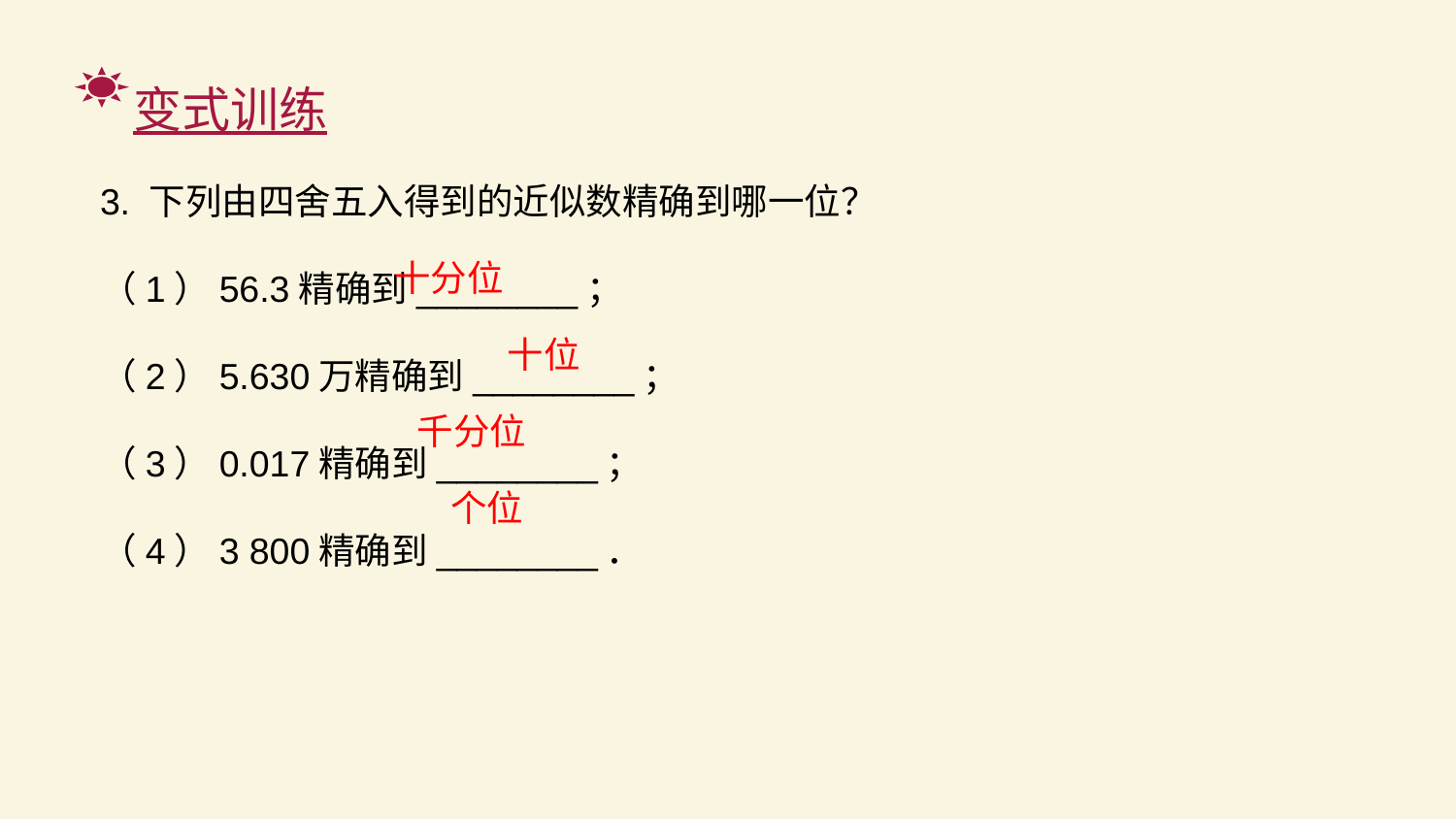

变式训练

3. 下列由四舍五入得到的近似数精确到哪一位？
（1）56.3精确到________；
（2）5.630万精确到________；
（3）0.017精确到________；
（4）3 800精确到________．
十分位
十位
千分位
个位